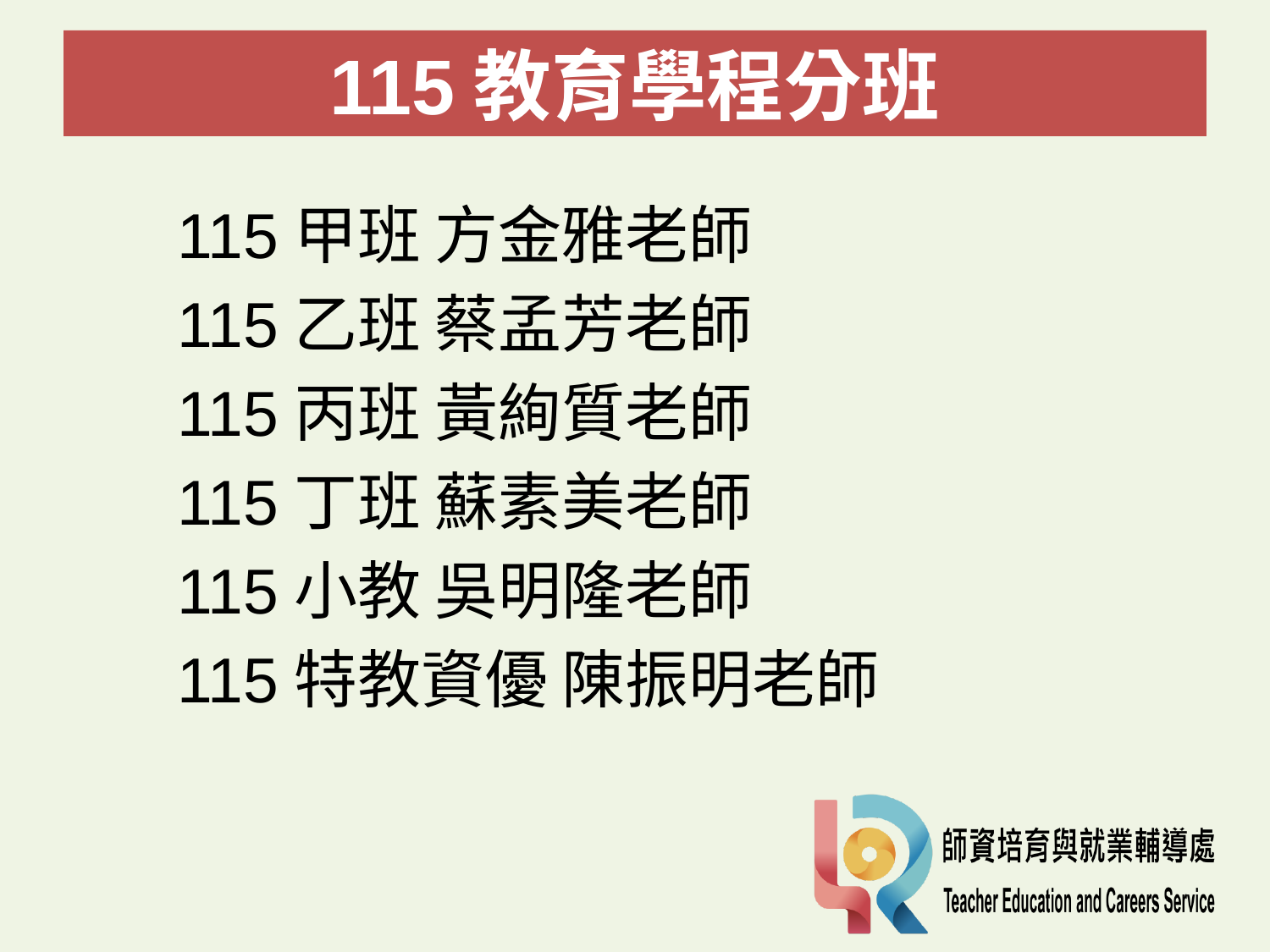

# 115教育學程分班
115甲班 方金雅老師
115乙班 蔡孟芳老師
115丙班 黃絢質老師
115丁班 蘇素美老師
115小教 吳明隆老師
115特教資優 陳振明老師